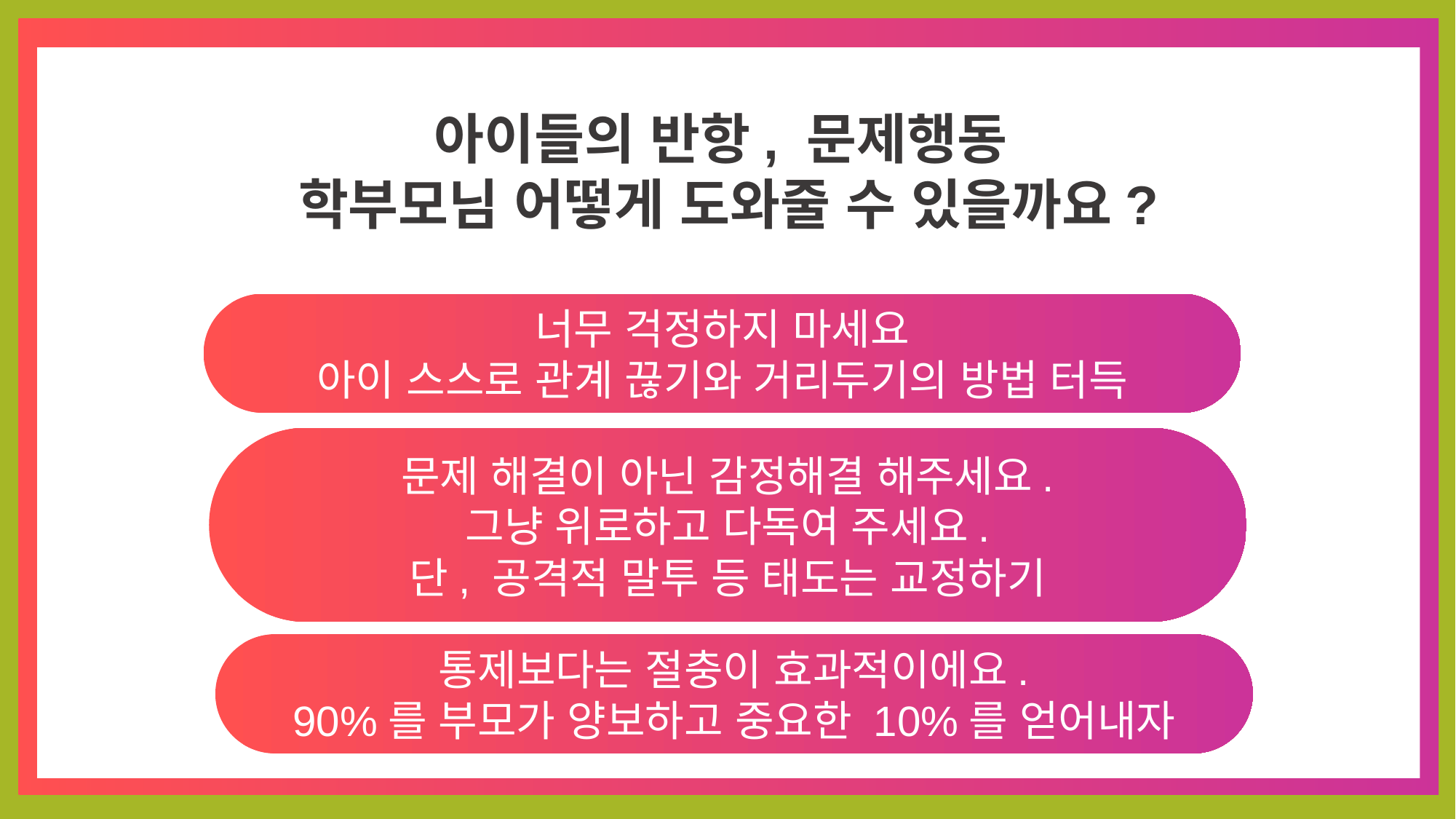

아이들의 반항, 문제행동
학부모님 어떻게 도와줄 수 있을까요?

너무 걱정하지 마세요
아이 스스로 관계 끊기와 거리두기의 방법 터득

문제 해결이 아닌 감정해결 해주세요.
그냥 위로하고 다독여 주세요.
단, 공격적 말투 등 태도는 교정하기

통제보다는 절충이 효과적이에요.
90%를 부모가 양보하고 중요한 10%를 얻어내자